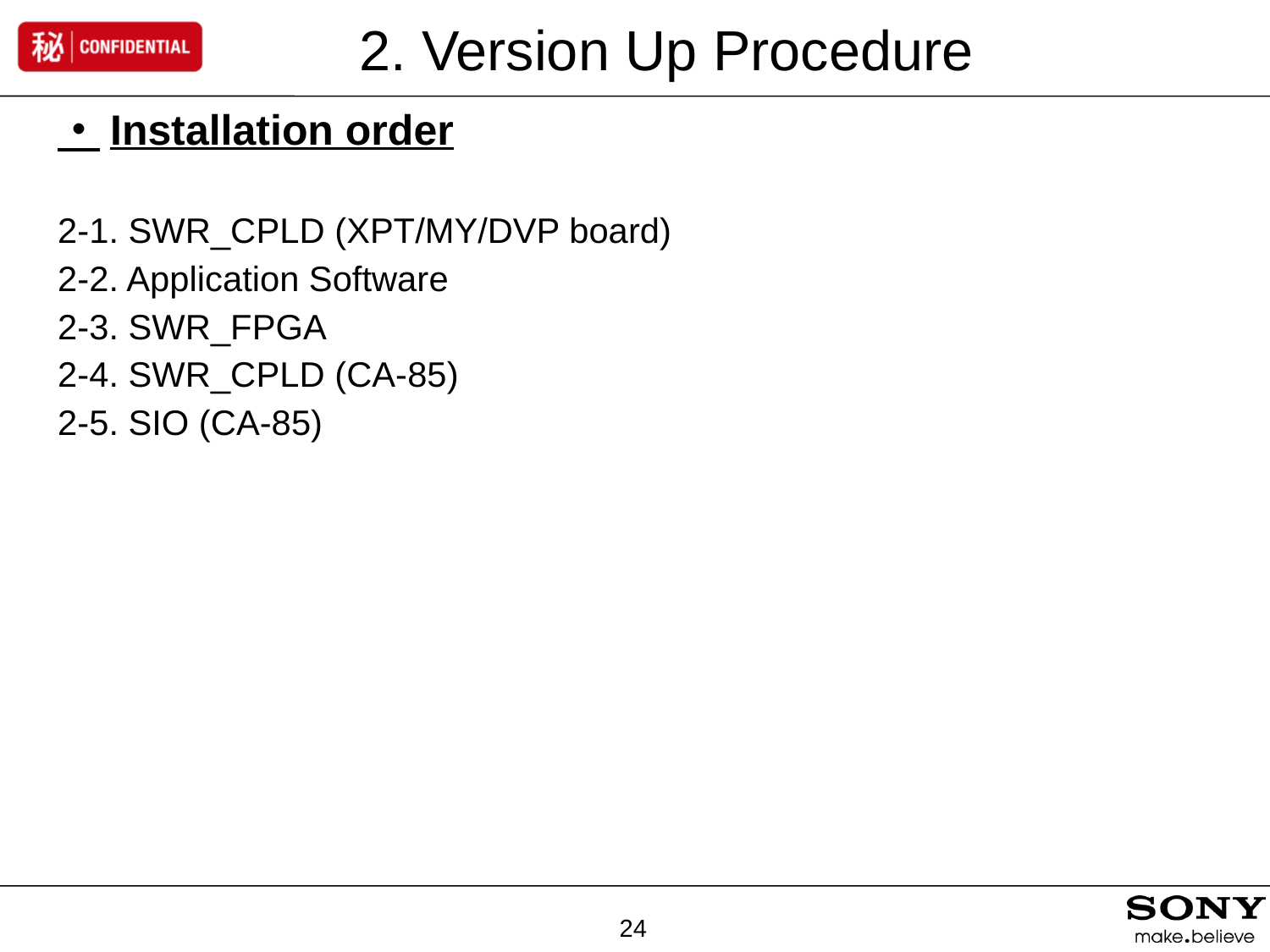

# 2. Version Up Procedure
・Installation order

2-1. SWR_CPLD (XPT/MY/DVP board)
2-2. Application Software
2-3. SWR_FPGA
2-4. SWR_CPLD (CA-85)
2-5. SIO (CA-85)

24